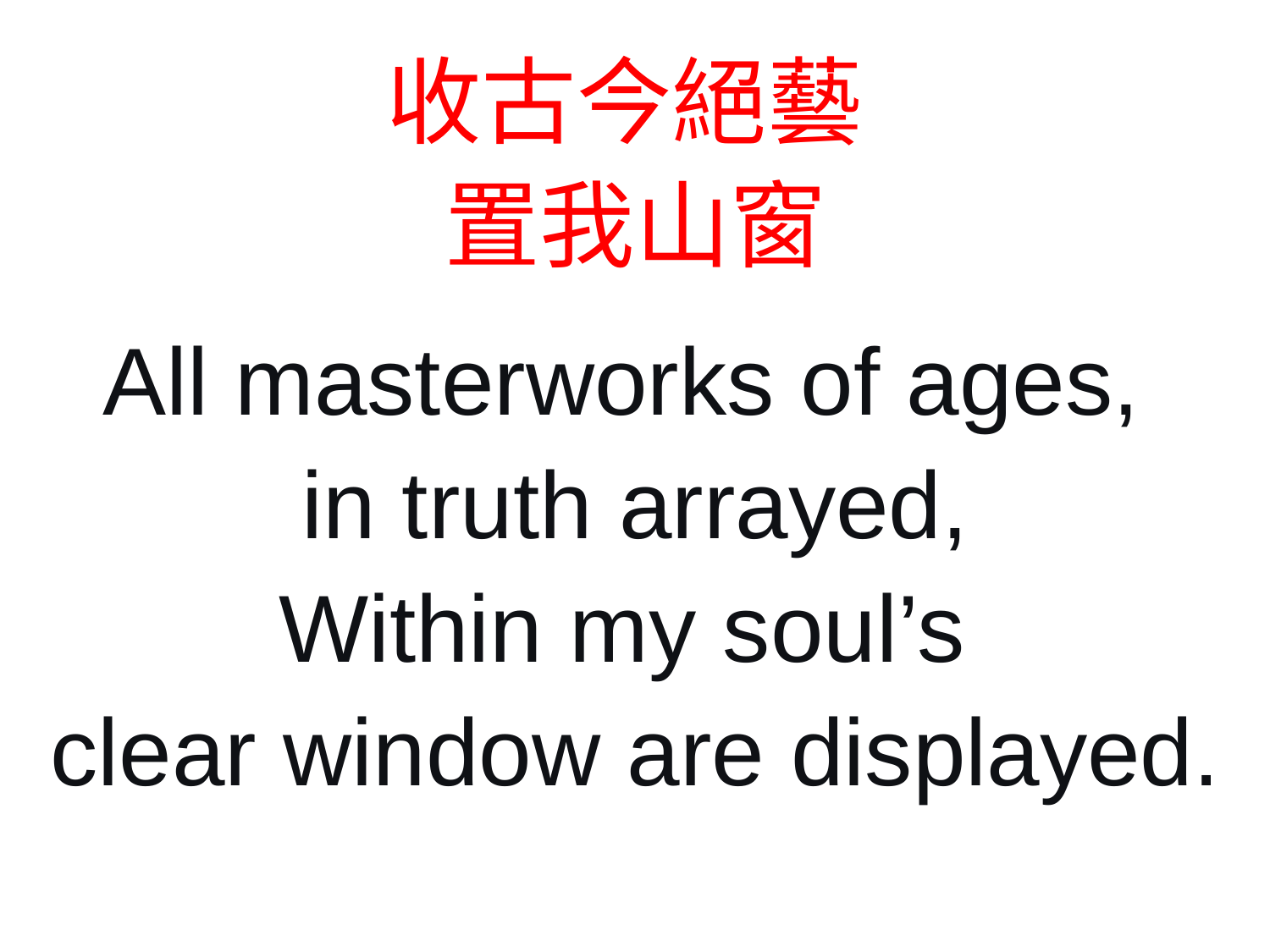

收古今絕藝
置我山窗
All masterworks of ages,
in truth arrayed,
Within my soul’s
clear window are displayed.